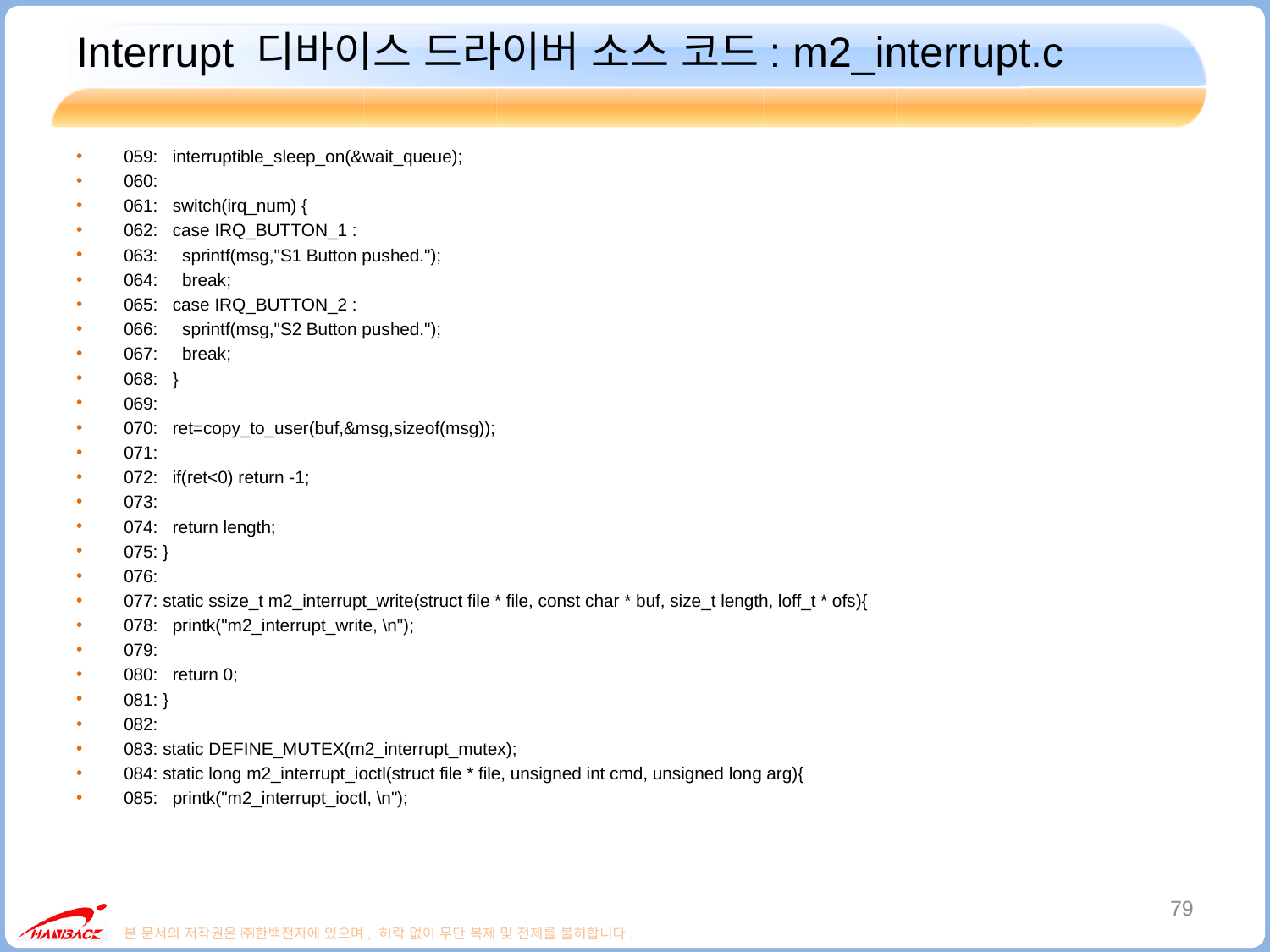

# Interrupt 디바이스 드라이버 소스 코드: m2_interrupt.c
059:   interruptible_sleep_on(&wait_queue);
060:
061:   switch(irq_num) {
062:   case IRQ_BUTTON_1 :
063:     sprintf(msg,"S1 Button pushed.");
064:     break;
065:   case IRQ_BUTTON_2 :
066:     sprintf(msg,"S2 Button pushed.");
067:     break;
068:   }
069:
070:   ret=copy_to_user(buf,&msg,sizeof(msg));
071:
072:   if(ret<0) return -1;
073:
074:   return length;
075: }
076:
077: static ssize_t m2_interrupt_write(struct file * file, const char * buf, size_t length, loff_t * ofs){
078:   printk("m2_interrupt_write, \n");
079:
080:   return 0;
081: }
082:
083: static DEFINE_MUTEX(m2_interrupt_mutex);
084: static long m2_interrupt_ioctl(struct file * file, unsigned int cmd, unsigned long arg){
085:   printk("m2_interrupt_ioctl, \n");
79